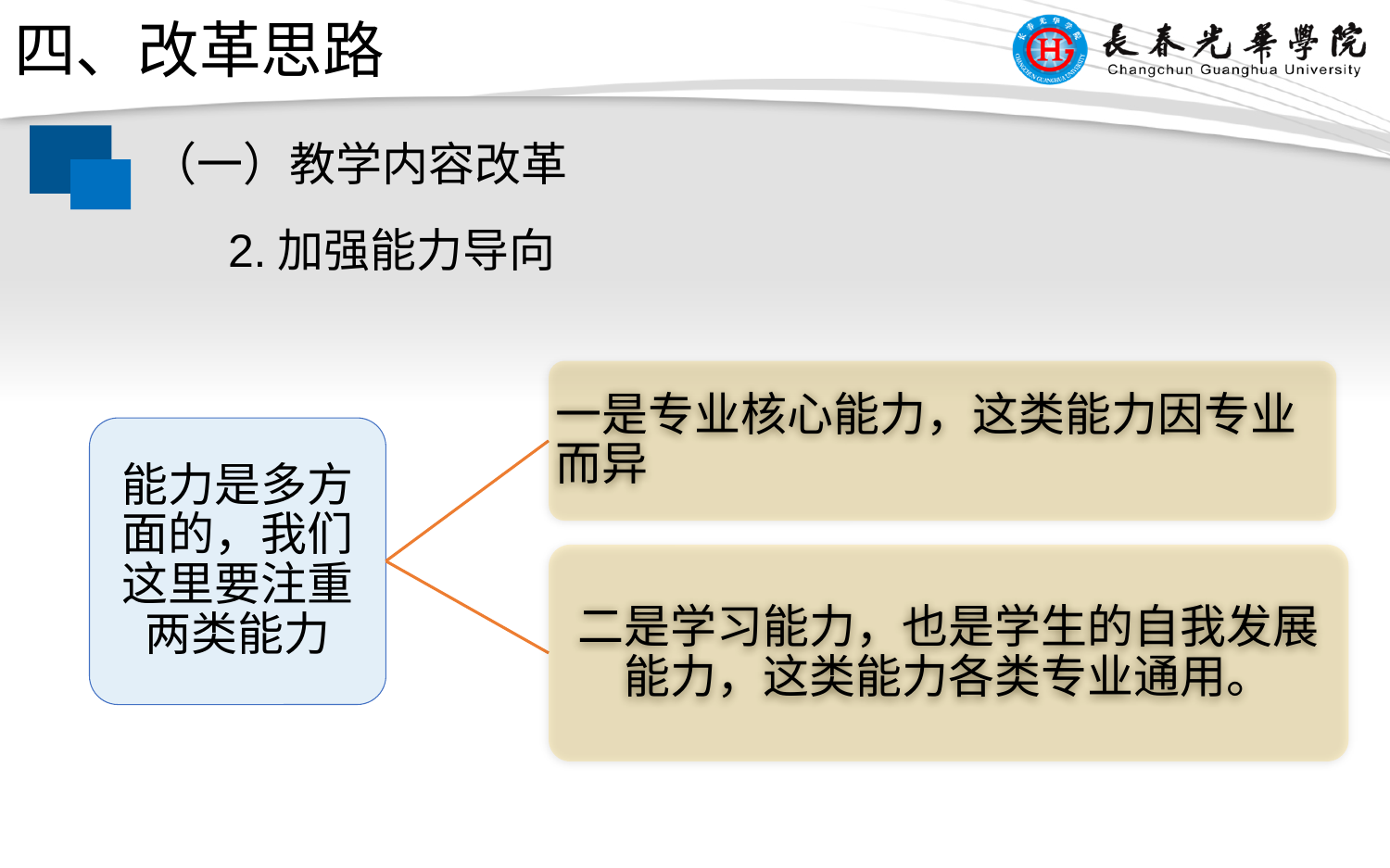

四、改革思路

（一）教学内容改革
2.加强能力导向
能力是多方面的，我们这里要注重两类能力

一是专业核心能力，这类能力因专业而异

二是学习能力，也是学生的自我发展能力，这类能力各类专业通用。